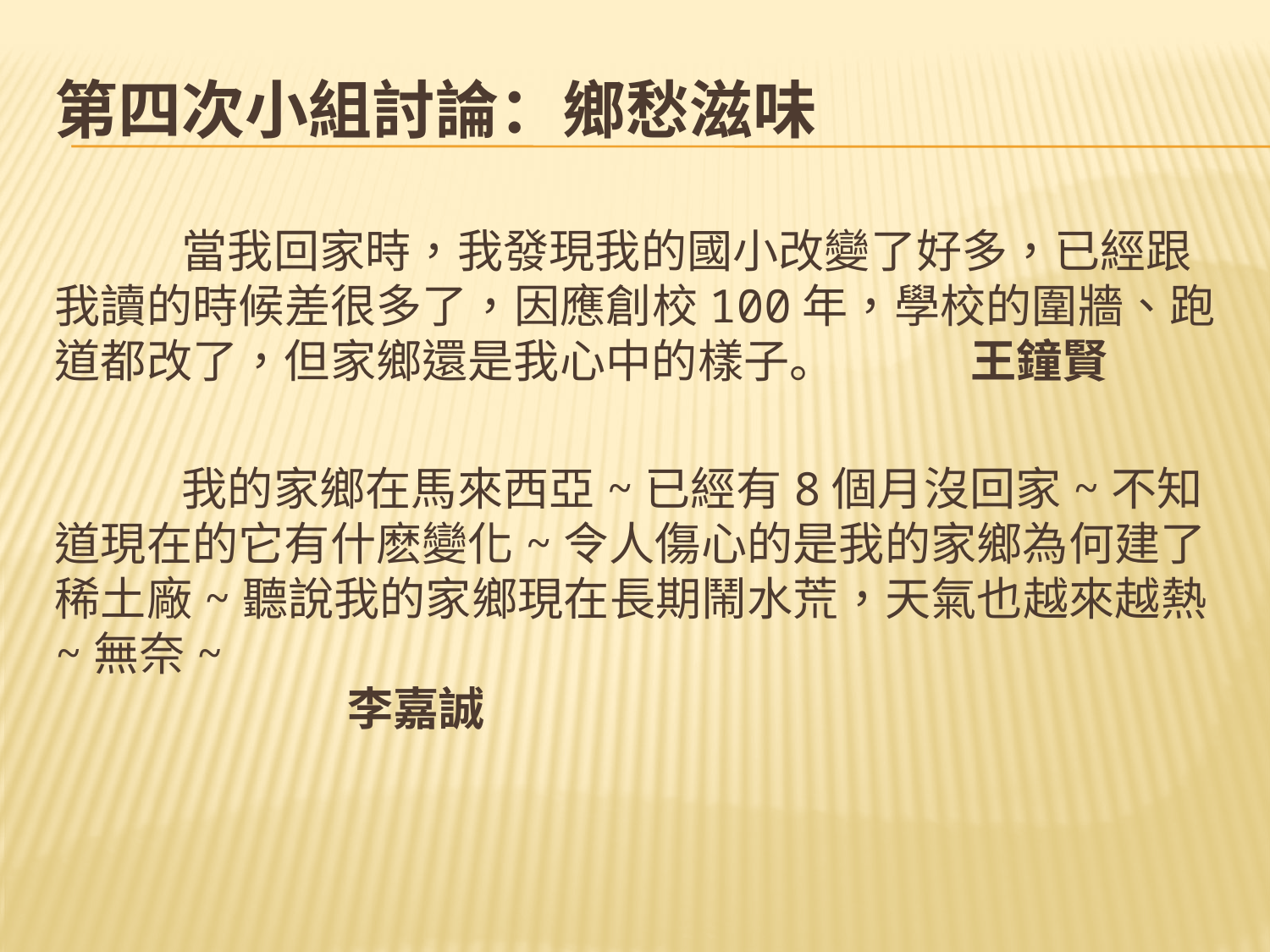

# 第四次小組討論：鄉愁滋味
	當我回家時，我發現我的國小改變了好多，已經跟我讀的時候差很多了，因應創校100年，學校的圍牆、跑道都改了，但家鄉還是我心中的樣子。             王鐘賢

	我的家鄉在馬來西亞~已經有8個月沒回家~不知道現在的它有什麽變化~令人傷心的是我的家鄉為何建了稀土廠~聽說我的家鄉現在長期鬧水荒，天氣也越來越熱~無奈~          								 李嘉誠